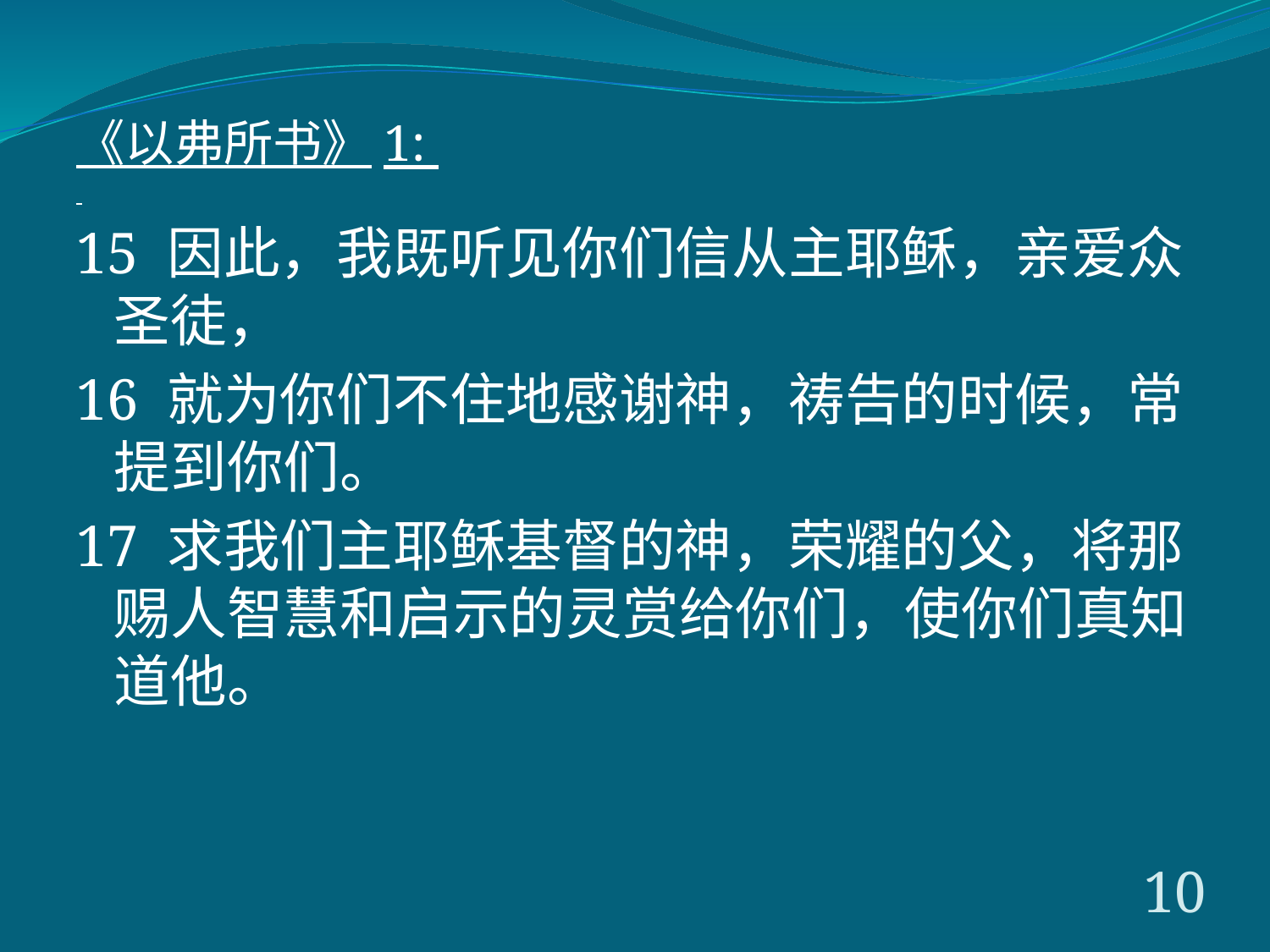

《以弗所书》1:

15 因此，我既听见你们信从主耶稣，亲爱众圣徒，
16 就为你们不住地感谢神，祷告的时候，常提到你们。
17 求我们主耶稣基督的神，荣耀的父，将那赐人智慧和启示的灵赏给你们，使你们真知道他。

10